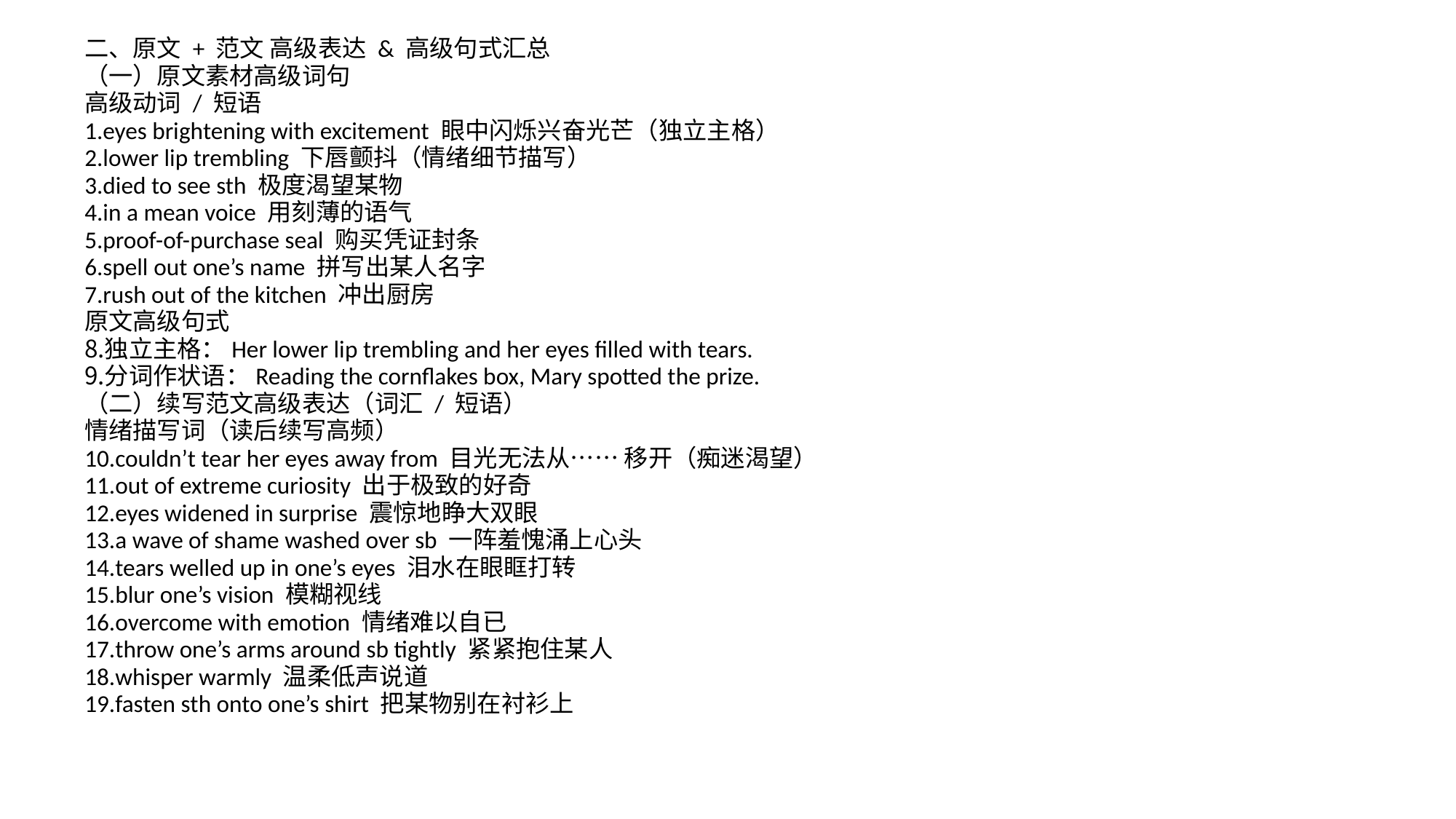

二、原文 + 范文 高级表达 & 高级句式汇总
（一）原文素材高级词句
高级动词 / 短语
eyes brightening with excitement 眼中闪烁兴奋光芒（独立主格）
lower lip trembling 下唇颤抖（情绪细节描写）
died to see sth 极度渴望某物
in a mean voice 用刻薄的语气
proof-of-purchase seal 购买凭证封条
spell out one’s name 拼写出某人名字
rush out of the kitchen 冲出厨房
原文高级句式
独立主格：Her lower lip trembling and her eyes filled with tears.
分词作状语：Reading the cornflakes box, Mary spotted the prize.
（二）续写范文高级表达（词汇 / 短语）
情绪描写词（读后续写高频）
couldn’t tear her eyes away from 目光无法从…… 移开（痴迷渴望）
out of extreme curiosity 出于极致的好奇
eyes widened in surprise 震惊地睁大双眼
a wave of shame washed over sb 一阵羞愧涌上心头
tears welled up in one’s eyes 泪水在眼眶打转
blur one’s vision 模糊视线
overcome with emotion 情绪难以自已
throw one’s arms around sb tightly 紧紧抱住某人
whisper warmly 温柔低声说道
fasten sth onto one’s shirt 把某物别在衬衫上